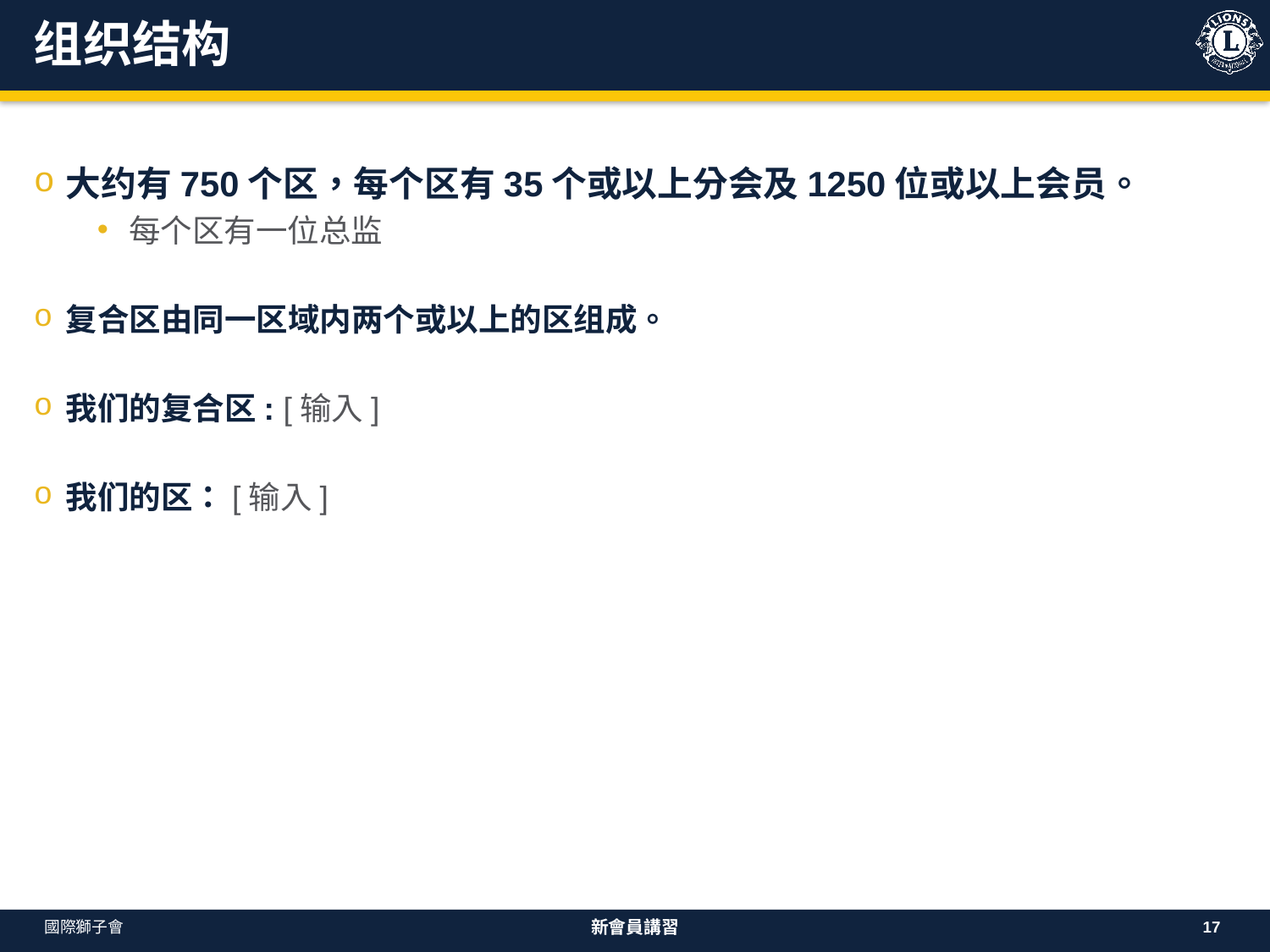

# 组织结构
大约有750个区，每个区有35个或以上分会及1250位或以上会员。
每个区有一位总监

复合区由同一区域内两个或以上的区组成。

我们的复合区: [输入]

我们的区：[输入]